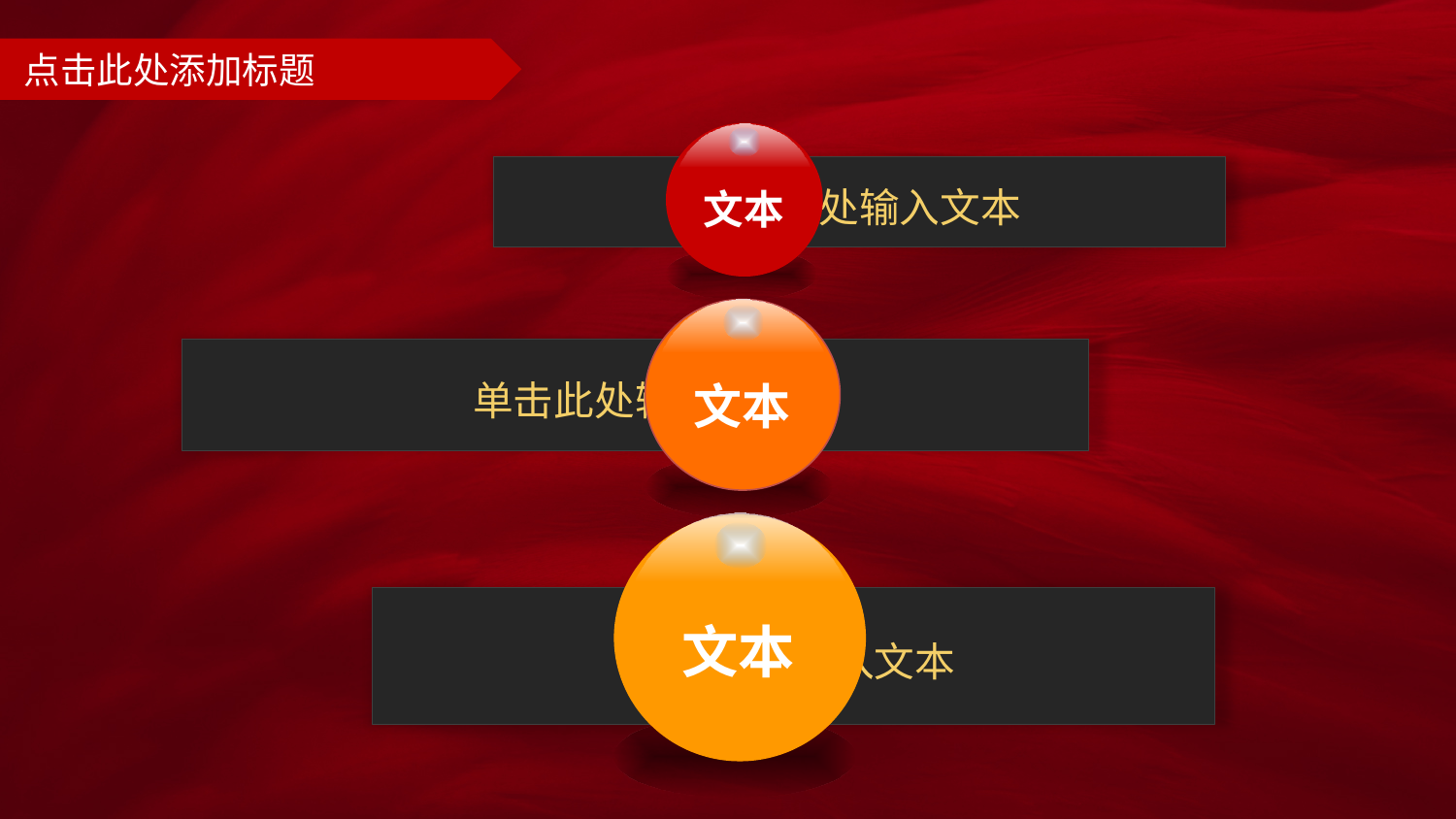

# 点击此处添加标题

文本

单击此处输入文本

文本

单击此处输入文本

文本

单击此处输入文本